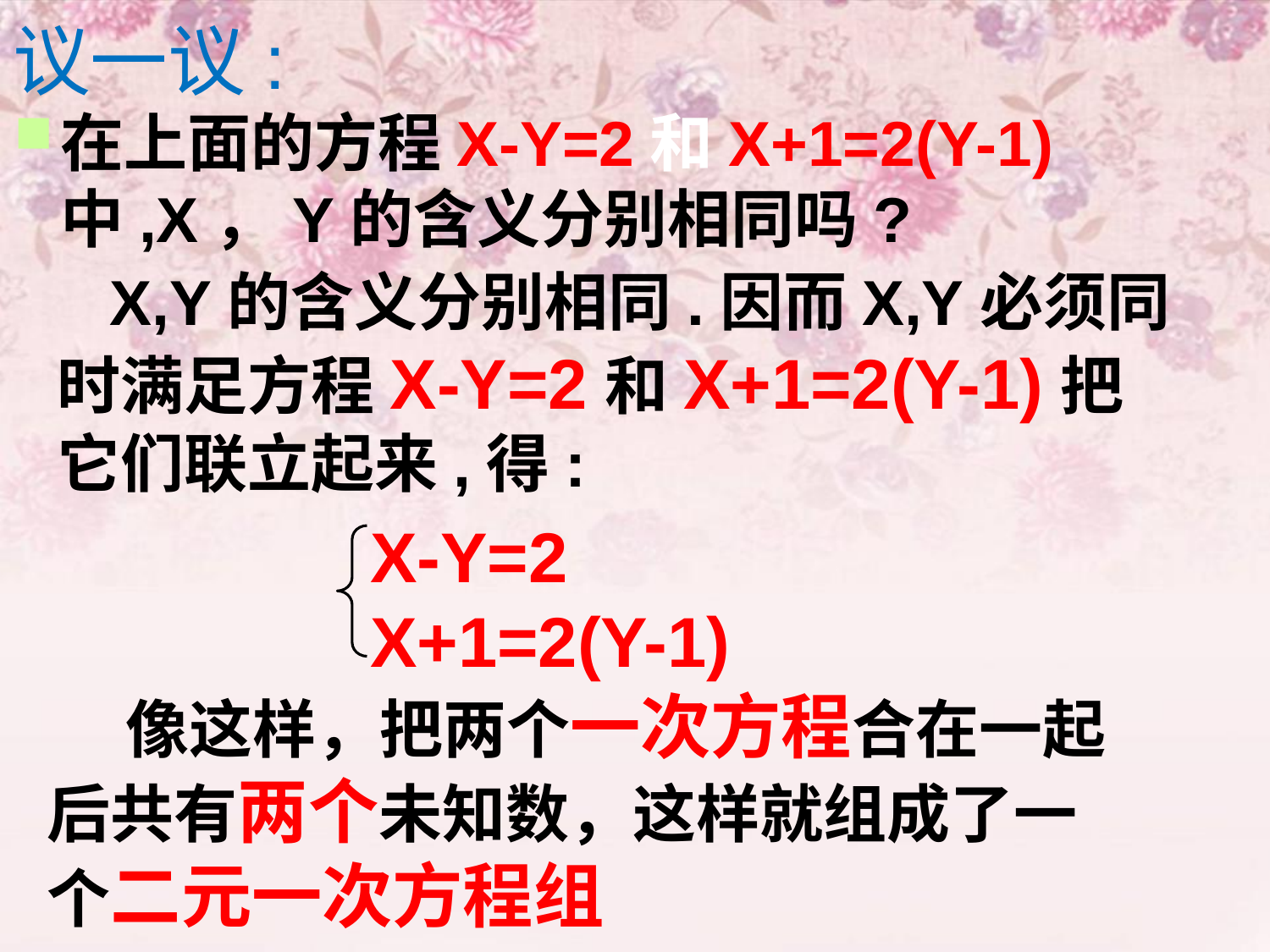

# 议一议:
在上面的方程X-Y=2和X+1=2(Y-1)中,X，Y的含义分别相同吗?
   X,Y的含义分别相同.因而X,Y必须同时满足方程X-Y=2和X+1=2(Y-1)把它们联立起来,得:
X-Y=2
X+1=2(Y-1)

     像这样，把两个一次方程合在一起后共有两个未知数，这样就组成了一个二元一次方程组